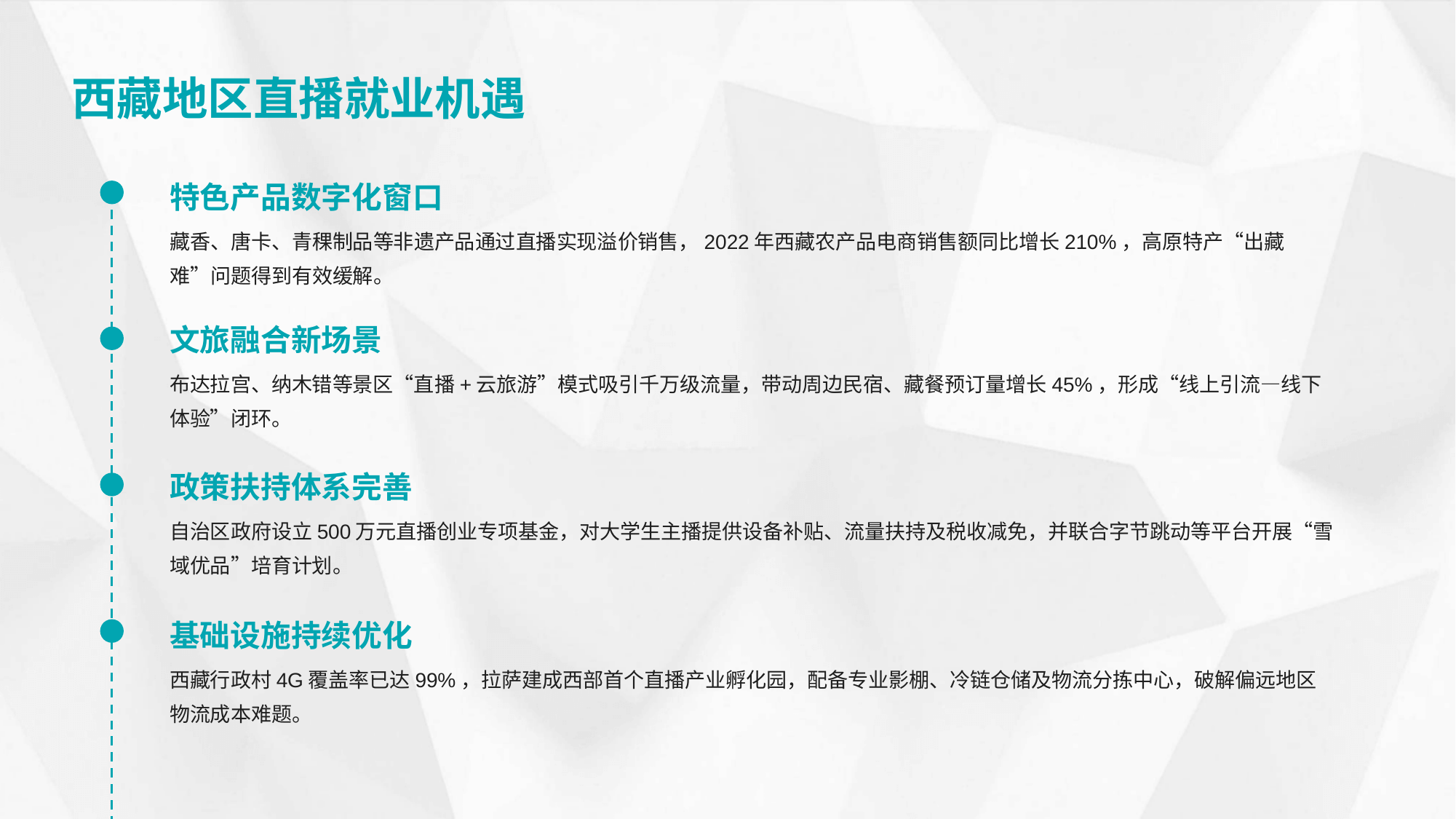

西藏地区直播就业机遇
特色产品数字化窗口

藏香、唐卡、青稞制品等非遗产品通过直播实现溢价销售，2022年西藏农产品电商销售额同比增长210%，高原特产“出藏难”问题得到有效缓解。
文旅融合新场景

布达拉宫、纳木错等景区“直播+云旅游”模式吸引千万级流量，带动周边民宿、藏餐预订量增长45%，形成“线上引流—线下体验”闭环。
政策扶持体系完善

自治区政府设立500万元直播创业专项基金，对大学生主播提供设备补贴、流量扶持及税收减免，并联合字节跳动等平台开展“雪域优品”培育计划。
基础设施持续优化

西藏行政村4G覆盖率已达99%，拉萨建成西部首个直播产业孵化园，配备专业影棚、冷链仓储及物流分拣中心，破解偏远地区物流成本难题。